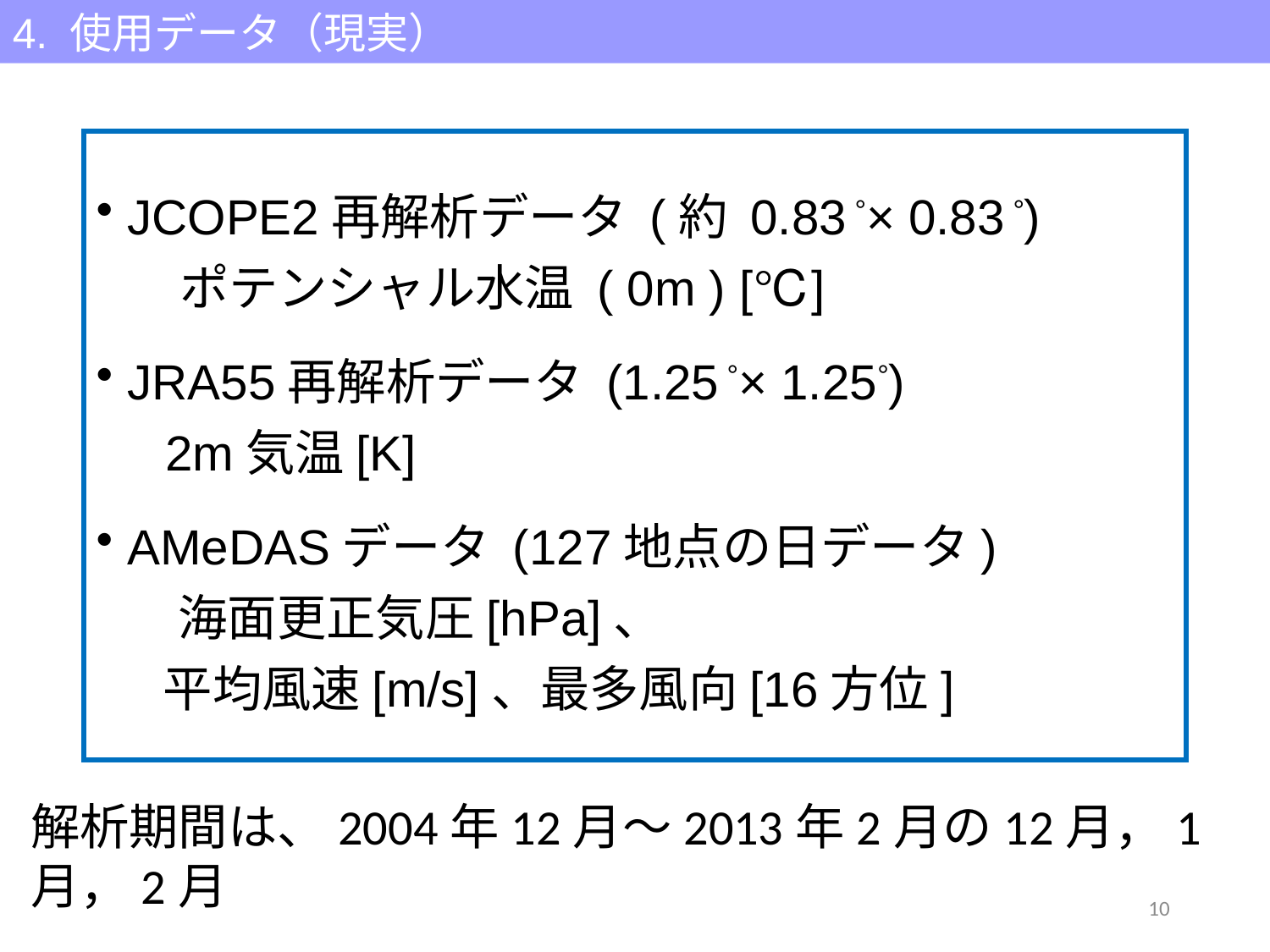

4. 使用データ（現実）
 JCOPE2再解析データ (約 0.83 °× 0.83 °)
 　 ポテンシャル水温 ( 0m ) [℃]

 JRA55再解析データ (1.25 °× 1.25°)
     2m気温[K]

 AMeDASデータ (127地点の日データ)
　   海面更正気圧[hPa]、
     平均風速[m/s]、最多風向[16方位]
解析期間は、2004年12月～2013年2月の12月，1月，2月
10